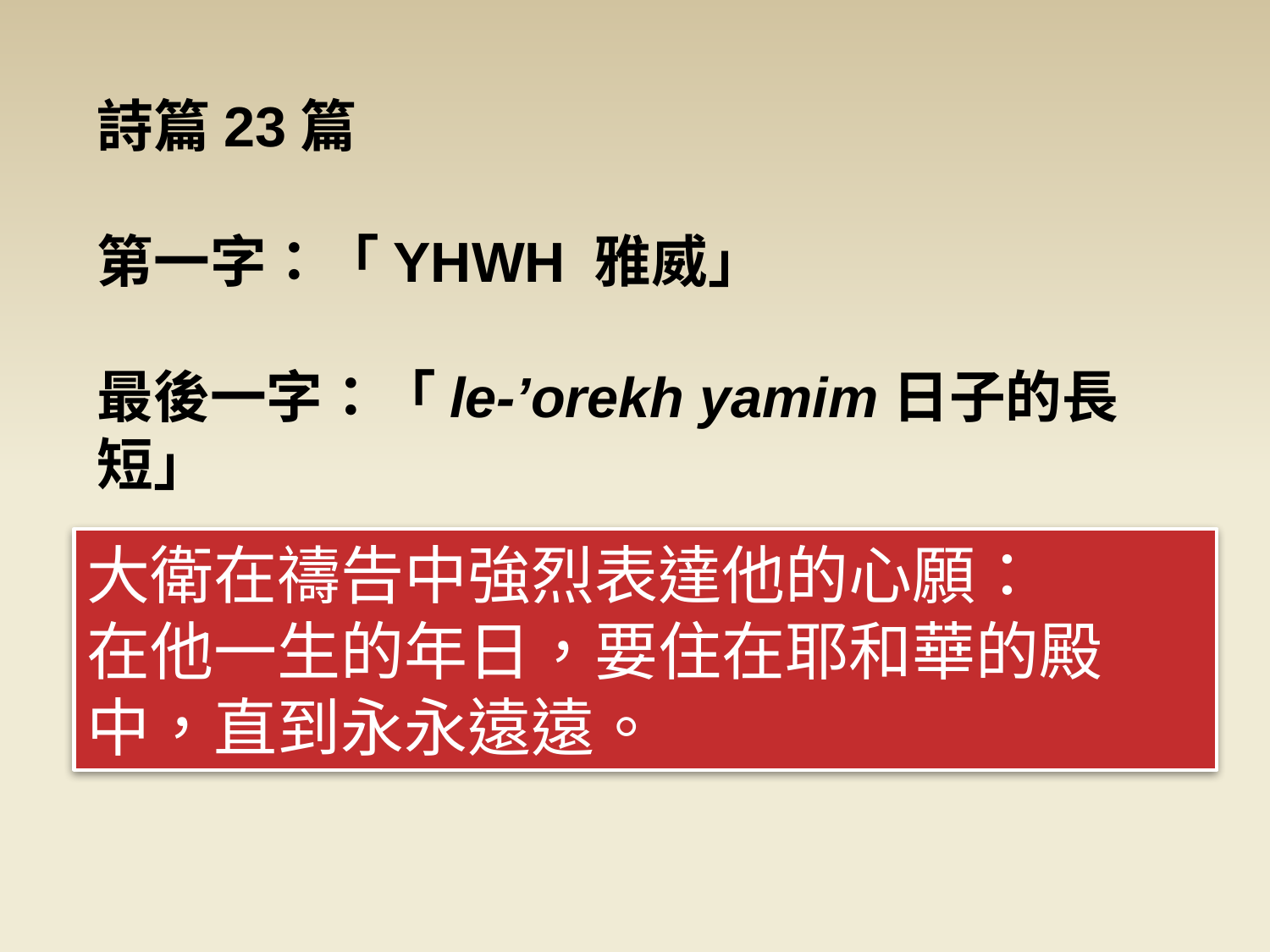

詩篇23篇

第一字：「YHWH 雅威」

最後一字：「le-’orekh yamim日子的長短」
大衛在禱告中強烈表達他的心願：
在他一生的年日，要住在耶和華的殿中，直到永永遠遠。